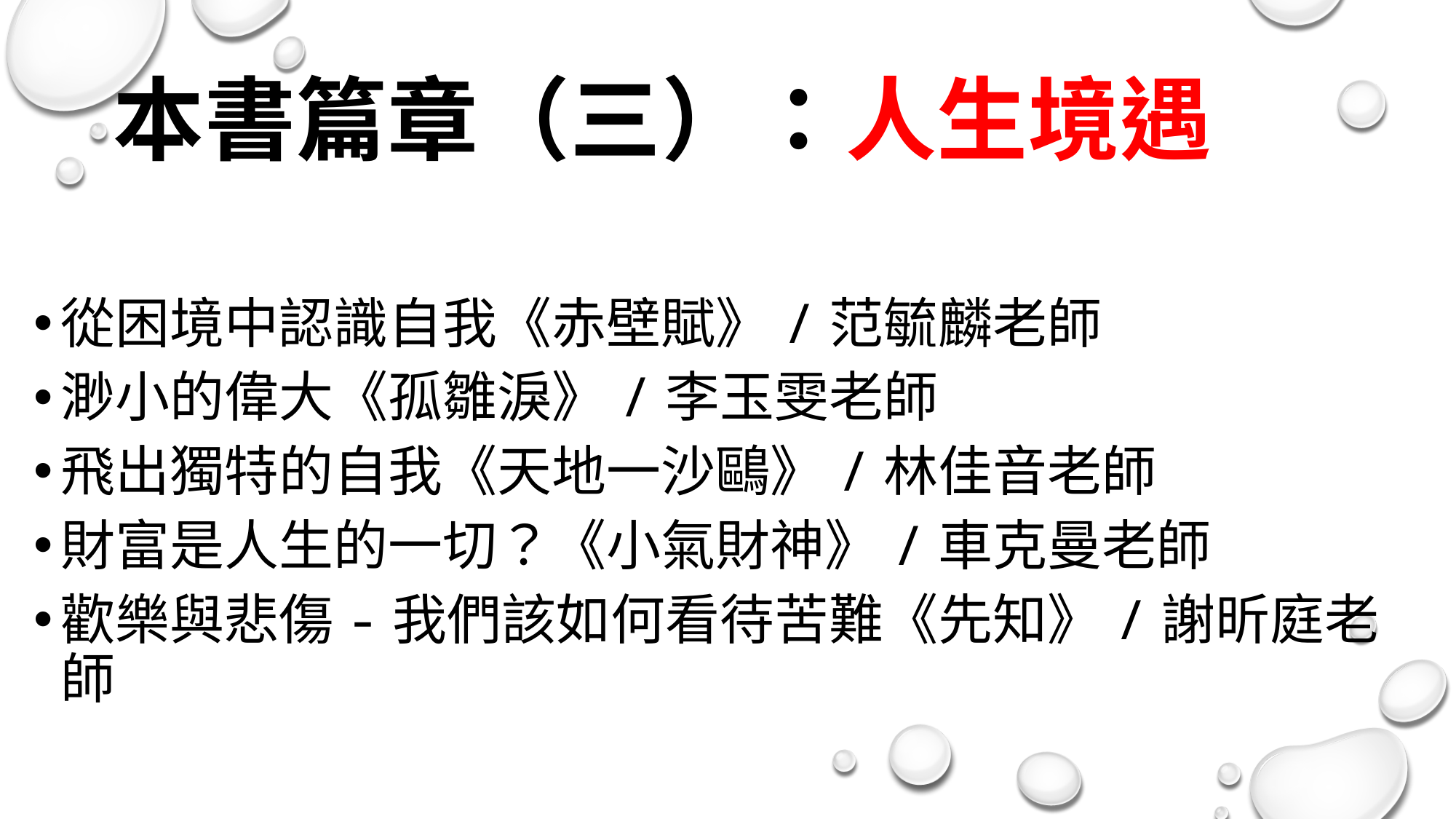

# 本書篇章（三）：人生境遇
從困境中認識自我《赤壁賦》/范毓麟老師
渺小的偉大《孤雛淚》/李玉雯老師
飛出獨特的自我《天地一沙鷗》/林佳音老師
財富是人生的一切？《小氣財神》/車克曼老師
歡樂與悲傷-我們該如何看待苦難《先知》/謝昕庭老師